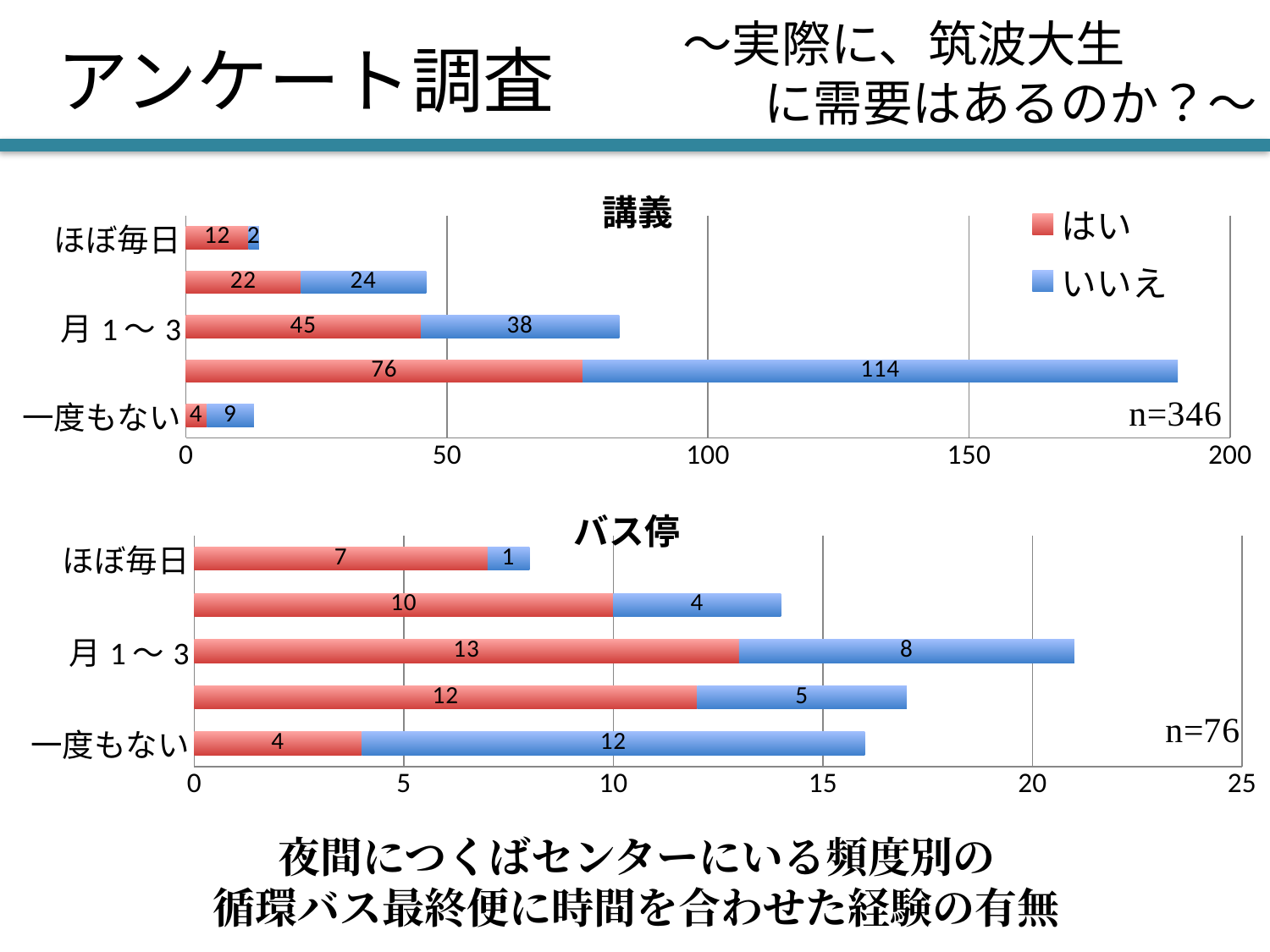

〜実際に、筑波大生
に需要はあるのか？〜
# アンケート調査

### Chart: 講義

| Category | はい | いいえ |
|---|---|---|
| 一度もない | 4.0 | 9.0 |
| 年1～11 | 76.0 | 114.0 |
| 月1～3 | 45.0 | 38.0 |
| 週１～３ | 22.0 | 24.0 |
| ほぼ毎日 | 12.0 | 2.0 |

### Chart: バス停

| Category | はい | いいえ |
|---|---|---|
| 一度もない | 4.0 | 12.0 |
| 年1～11 | 12.0 | 5.0 |
| 月1～3 | 13.0 | 8.0 |
| 週1〜3 | 10.0 | 4.0 |
| ほぼ毎日 | 7.0 | 1.0 |
夜間につくばセンターにいる頻度別の
循環バス最終便に時間を合わせた経験の有無